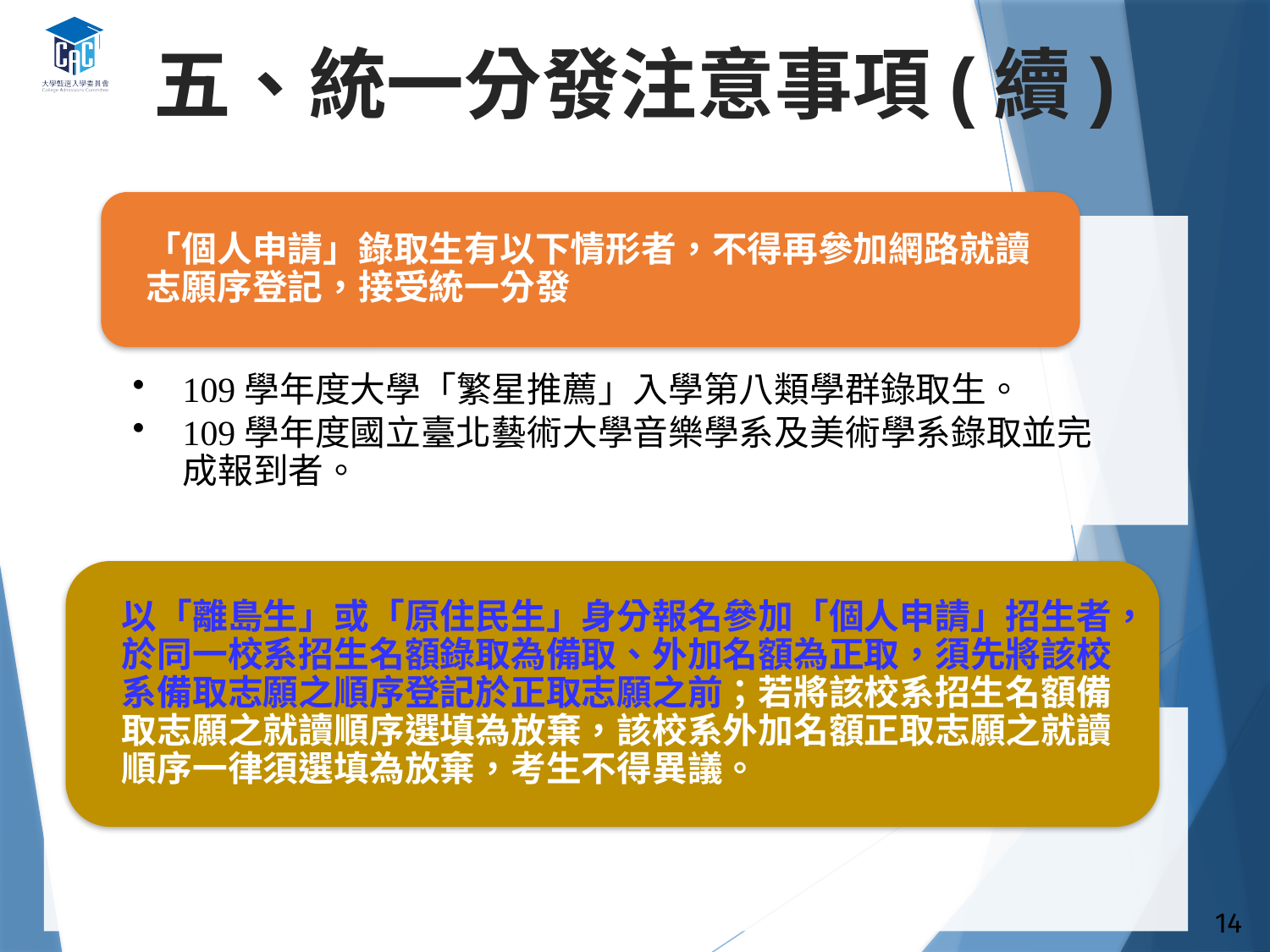

五、統一分發注意事項(續)
109學年度大學「繁星推薦」入學第八類學群錄取生。
109學年度國立臺北藝術大學音樂學系及美術學系錄取並完成報到者。
「個人申請」錄取生有以下情形者，不得再參加網路就讀志願序登記，接受統一分發
以「離島生」或「原住民生」身分報名參加「個人申請」招生者，於同一校系招生名額錄取為備取、外加名額為正取，須先將該校系備取志願之順序登記於正取志願之前；若將該校系招生名額備取志願之就讀順序選填為放棄，該校系外加名額正取志願之就讀順序一律須選填為放棄，考生不得異議。